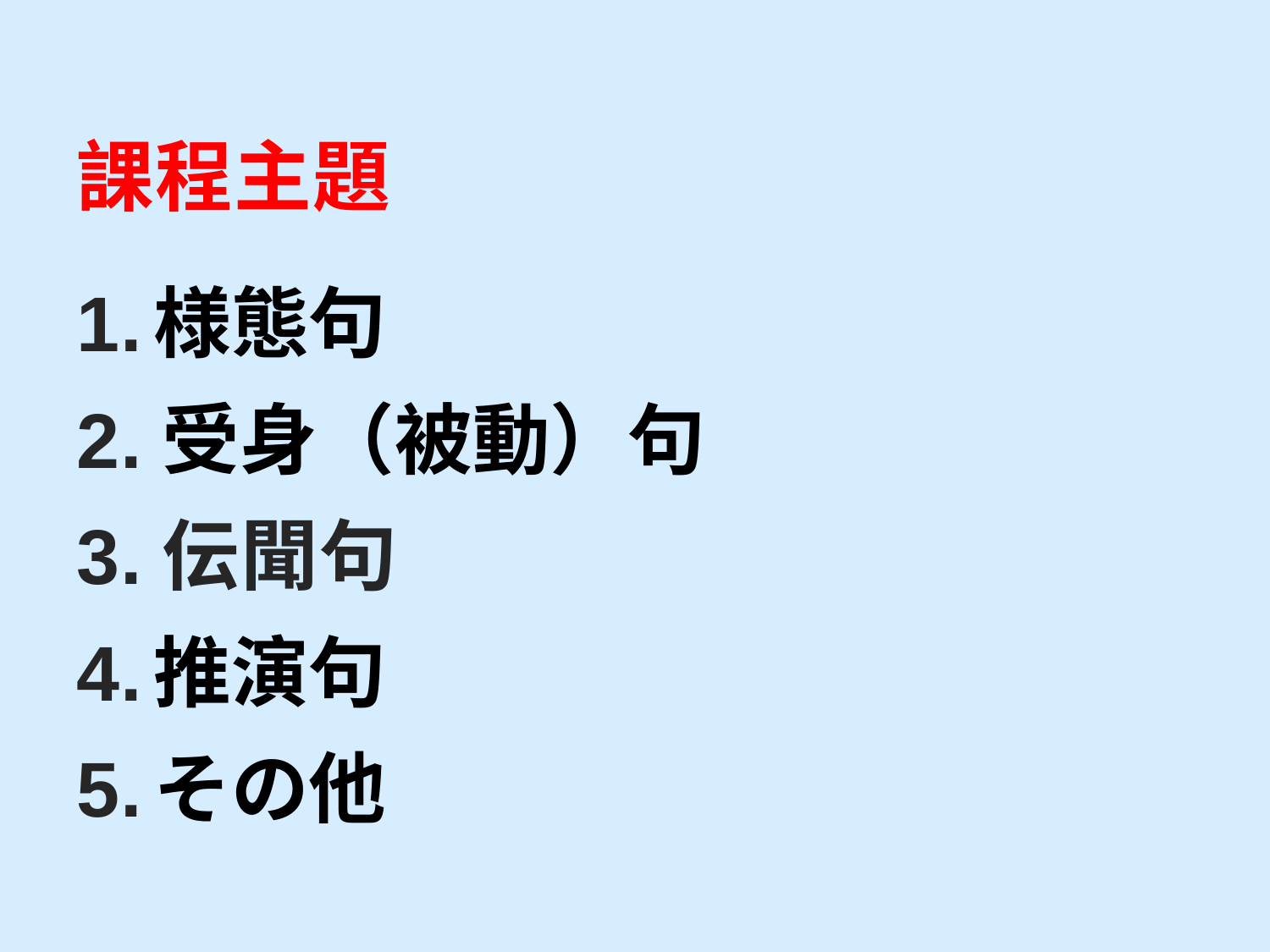

# 課程主題 1. 様態句 2.受身（被動）句 3.伝聞句 4. 推演句 5. その他